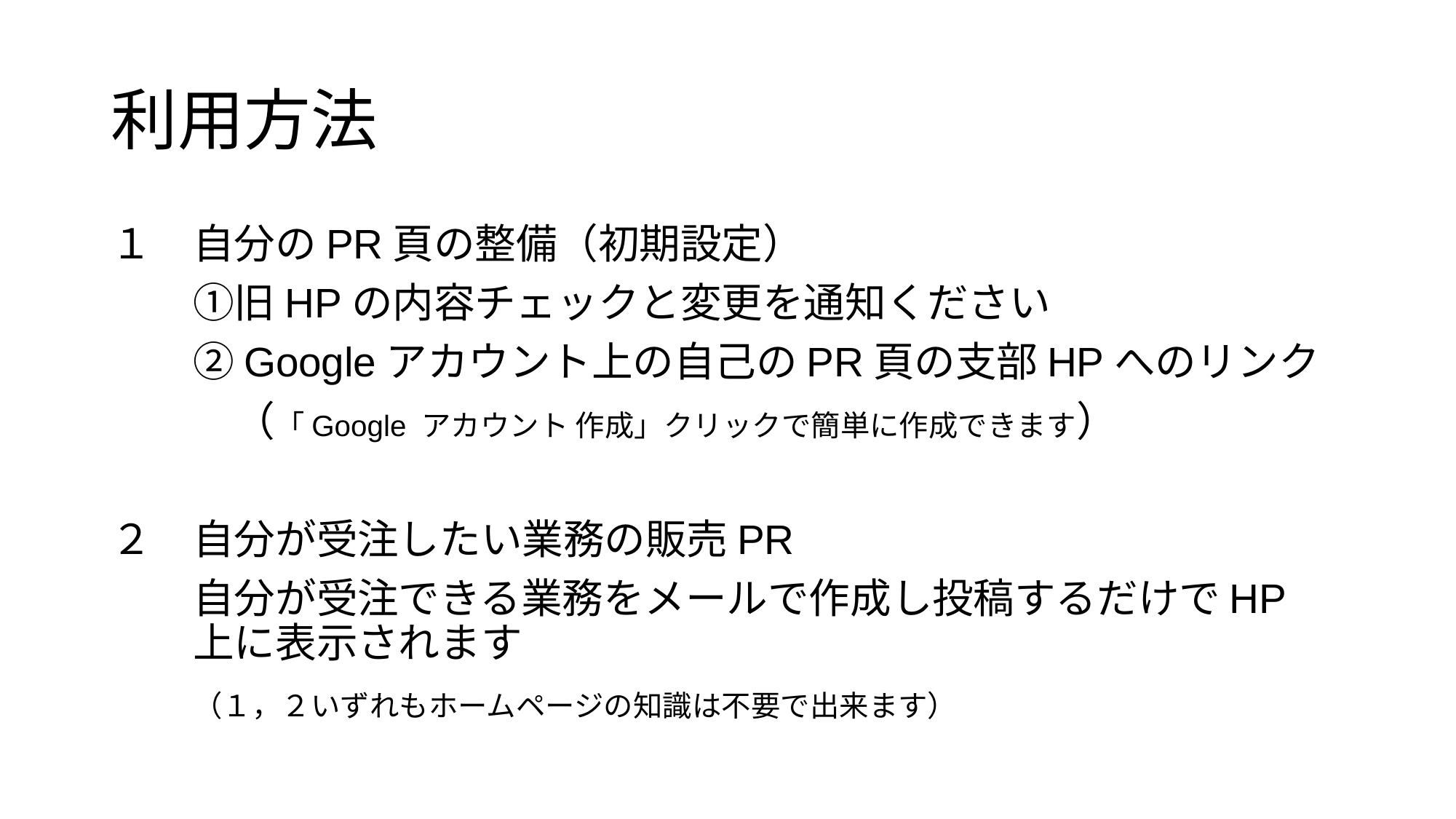

# 利用方法
１　自分のPR頁の整備（初期設定）
　　➀旧HPの内容チェックと変更を通知ください
　　②Googleアカウント上の自己のPR頁の支部HPへのリンク
　　　（「Google アカウント 作成」クリックで簡単に作成できます）

２　自分が受注したい業務の販売PR
　　自分が受注できる業務をメールで作成し投稿するだけでHP
　　上に表示されます
　　（１，２いずれもホームページの知識は不要で出来ます）